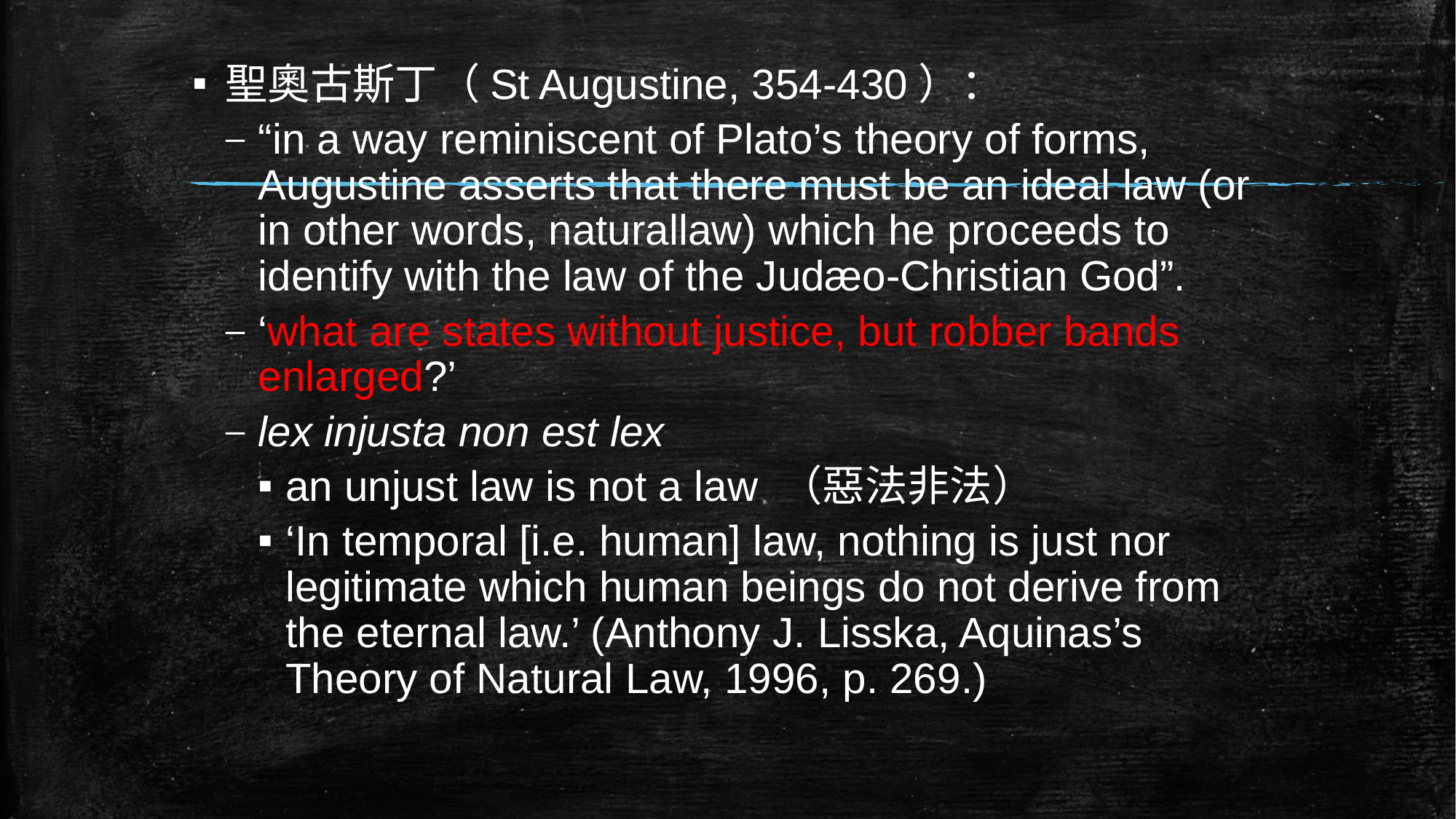

聖奧古斯丁（St Augustine, 354-430）：
“in a way reminiscent of Plato’s theory of forms, Augustine asserts that there must be an ideal law (or in other words, naturallaw) which he proceeds to identify with the law of the Judæo-Christian God”.
‘what are states without justice, but robber bands enlarged?’
lex injusta non est lex
an unjust law is not a law （惡法非法）
‘In temporal [i.e. human] law, nothing is just nor legitimate which human beings do not derive from the eternal law.’ (Anthony J. Lisska, Aquinas’s Theory of Natural Law, 1996, p. 269.)